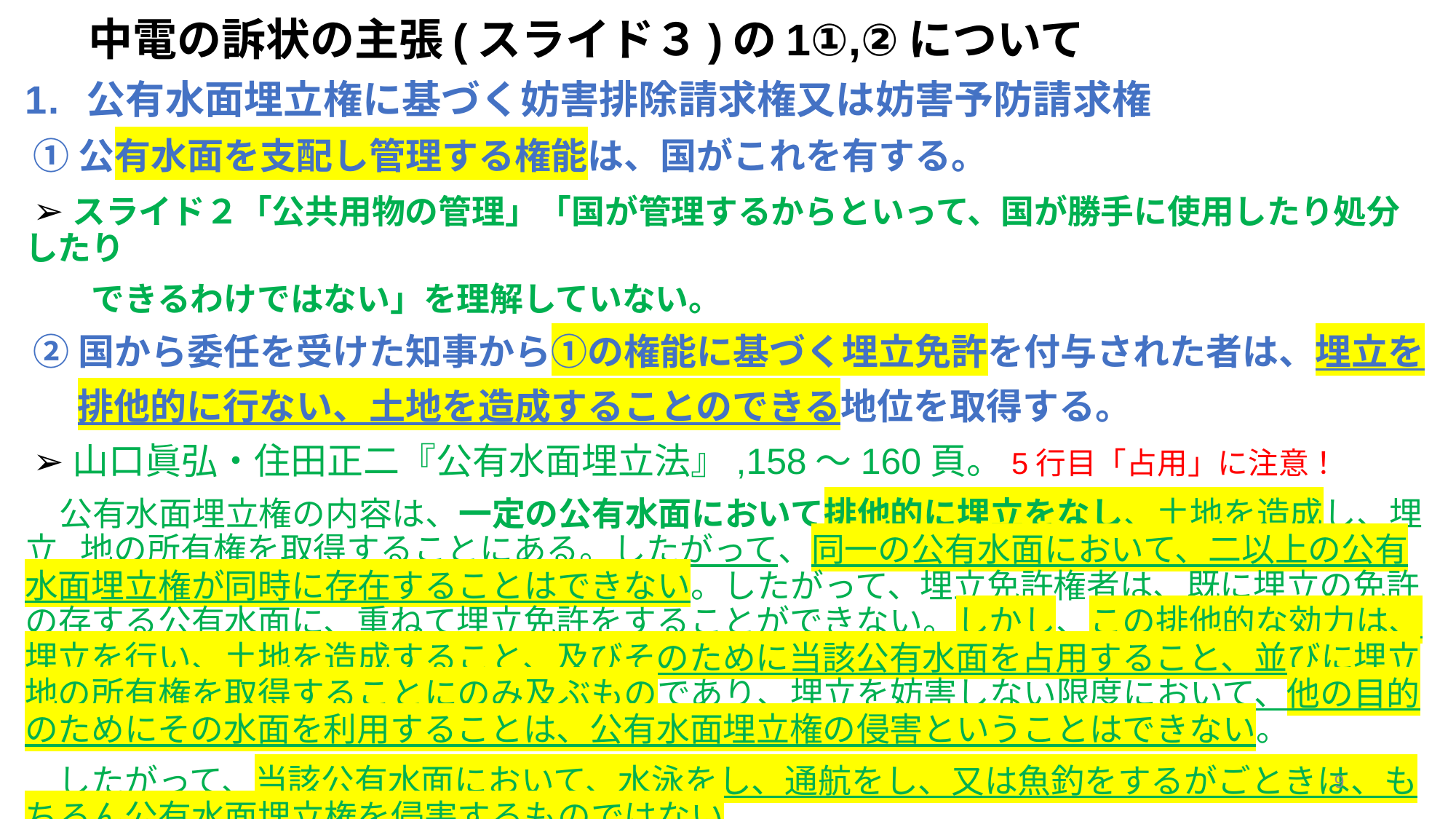

# 中電の訴状の主張(スライド３)の1①,②について
公有水面埋立権に基づく妨害排除請求権又は妨害予防請求権
 ①公有水面を支配し管理する権能は、国がこれを有する。
 ➢スライド２「公共用物の管理」「国が管理するからといって、国が勝手に使用したり処分したり
　　できるわけではない」を理解していない。
 ②国から委任を受けた知事から①の権能に基づく埋立免許を付与された者は、埋立を
　  排他的に行ない、土地を造成することのできる地位を取得する。
 ➢山口眞弘・住田正二『公有水面埋立法』,158～160頁。5行目「占用」に注意！
    公有水面埋立権の内容は、一定の公有水面において排他的に埋立をなし、土地を造成し、埋立   地の所有権を取得することにある。したがって、同一の公有水面において、二以上の公有水面埋立権が同時に存在することはできない。したがって、埋立免許権者は、既に埋立の免許の存する公有水面に、重ねて埋立免許をすることができない。しかし、この排他的な効力は、埋立を行い、土地を造成すること、及びそのために当該公有水面を占用すること、並びに埋立地の所有権を取得することにのみ及ぶものであり、埋立を妨害しない限度において、他の目的のためにその水面を利用することは、公有水面埋立権の侵害ということはできない。
　したがって、当該公有水面において、水泳をし、通航をし、又は魚釣をするがごときは、もちろん公有水面埋立権を侵害するものではない

9